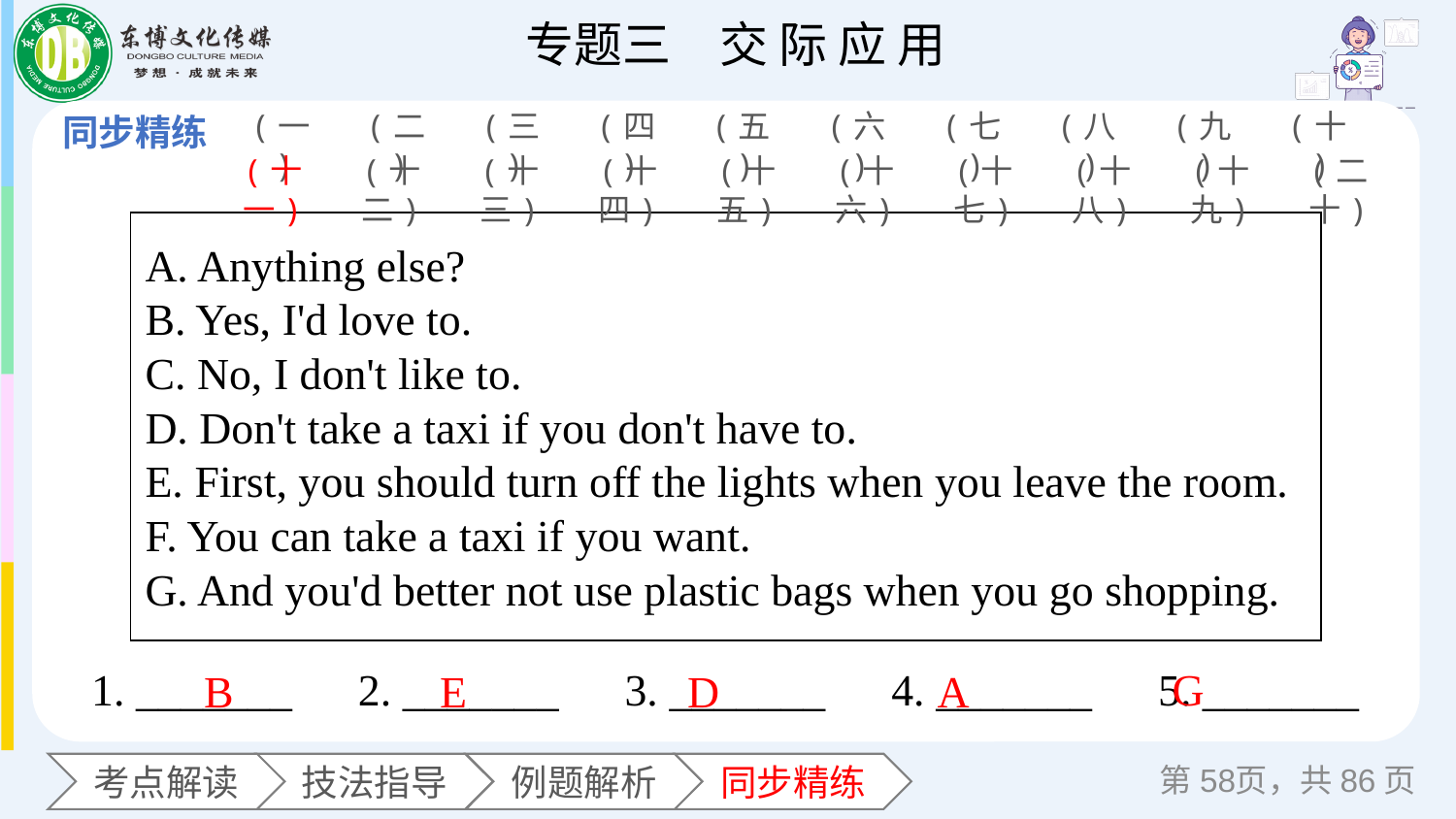

(一)
(二)
(三)
(四)
(五)
(六)
(七)
(八)
(九)
(十)
(十一)
(十二)
(十三)
(十四)
(十五)
(十六)
(十七)
(十八)
(十九)
(二十)
| A. Anything else? B. Yes, I'd love to. C. No, I don't like to. D. Don't take a taxi if you don't have to. E. First, you should turn off the lights when you leave the room. F. You can take a taxi if you want. G. And you'd better not use plastic bags when you go shopping. |
| --- |
1. _______　2. _______　3. _______　4. _______　5. _______
G
B
E
D
A
第58页，共86页